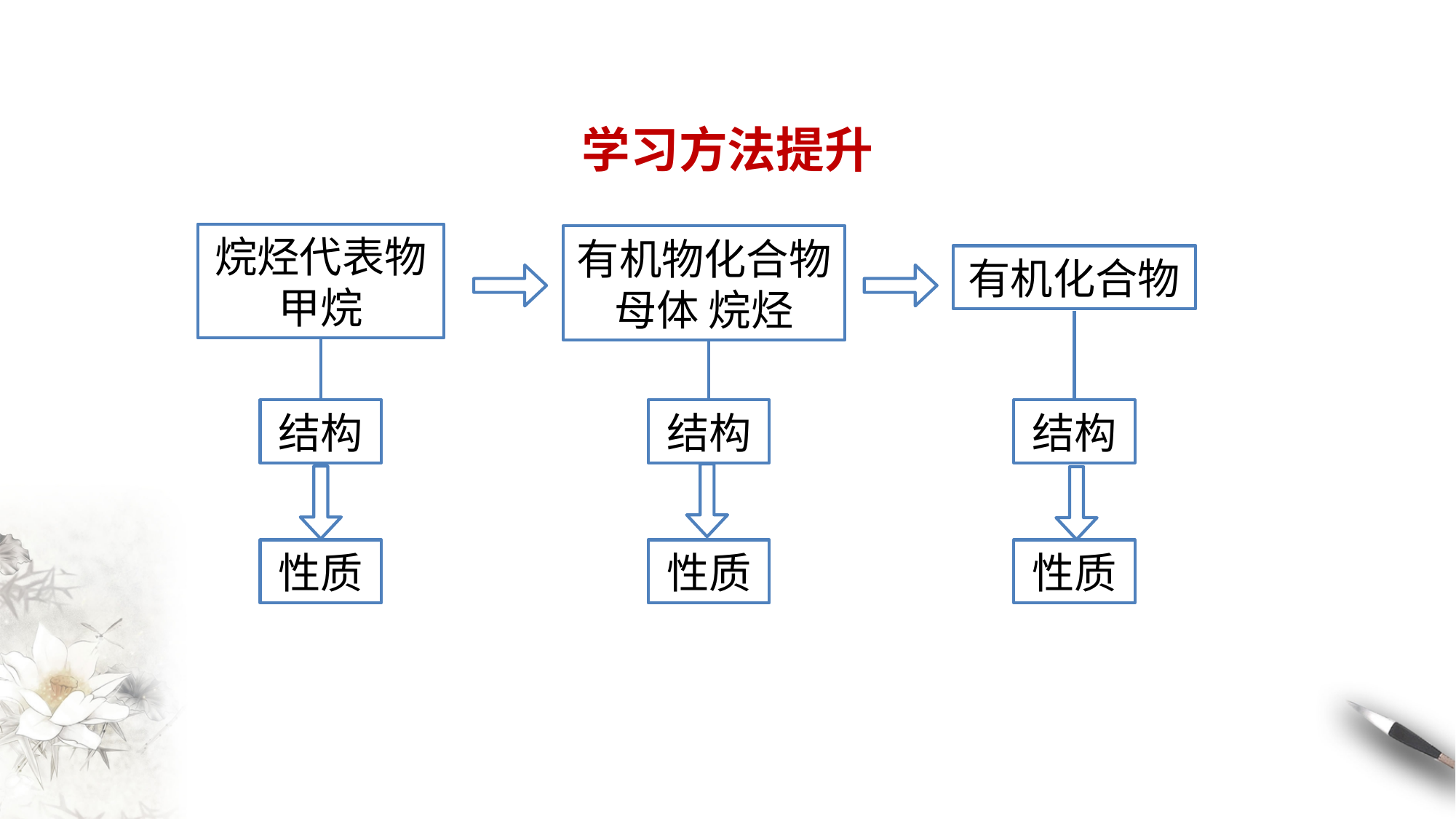

# 学习方法提升
烷烃代表物
甲烷
有机物化合物母体 烷烃
有机化合物

结构
结构
结构

性质
性质
性质